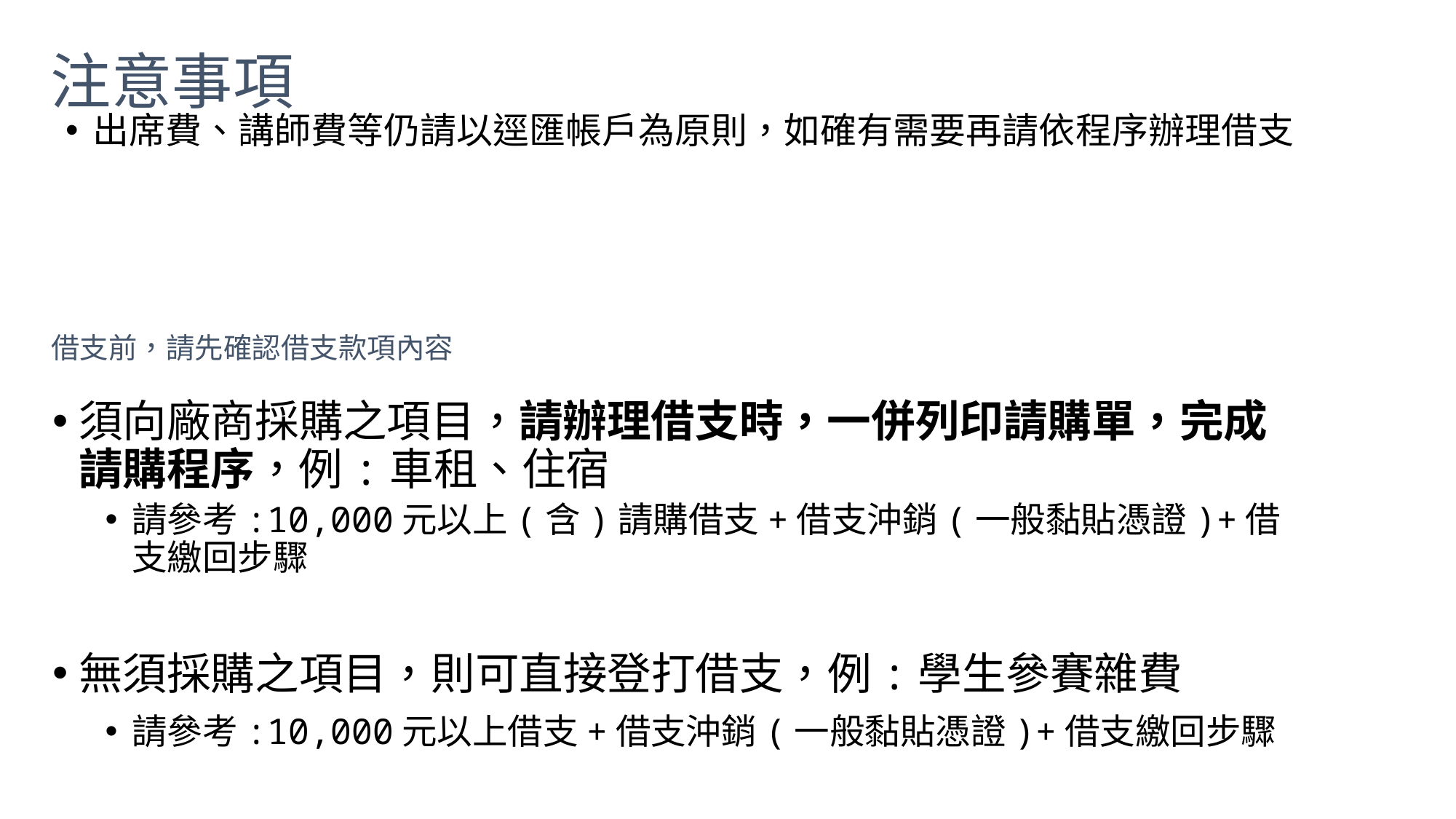

注意事項

出席費、講師費等仍請以逕匯帳戶為原則，如確有需要再請依程序辦理借支

# 借支前，請先確認借支款項內容
須向廠商採購之項目，請辦理借支時，一併列印請購單，完成請購程序，例:車租、住宿
請參考:10,000元以上(含)請購借支+借支沖銷(一般黏貼憑證)+借支繳回步驟

無須採購之項目，則可直接登打借支，例:學生參賽雜費
請參考:10,000元以上借支+借支沖銷(一般黏貼憑證)+借支繳回步驟